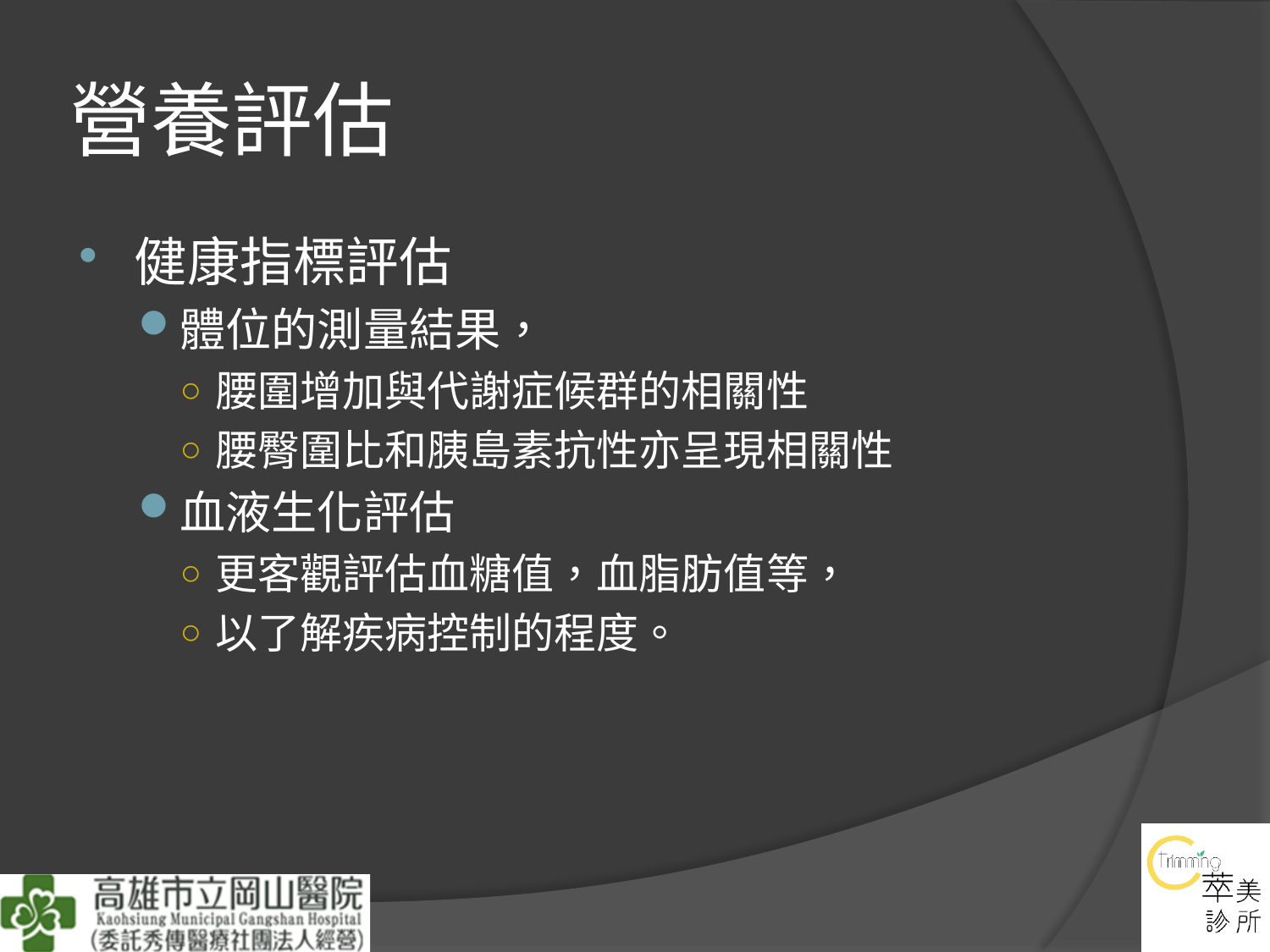

# 營養評估
健康指標評估
體位的測量結果，
腰圍增加與代謝症候群的相關性
腰臀圍比和胰島素抗性亦呈現相關性
血液生化評估
更客觀評估血糖值，血脂肪值等，
以了解疾病控制的程度。